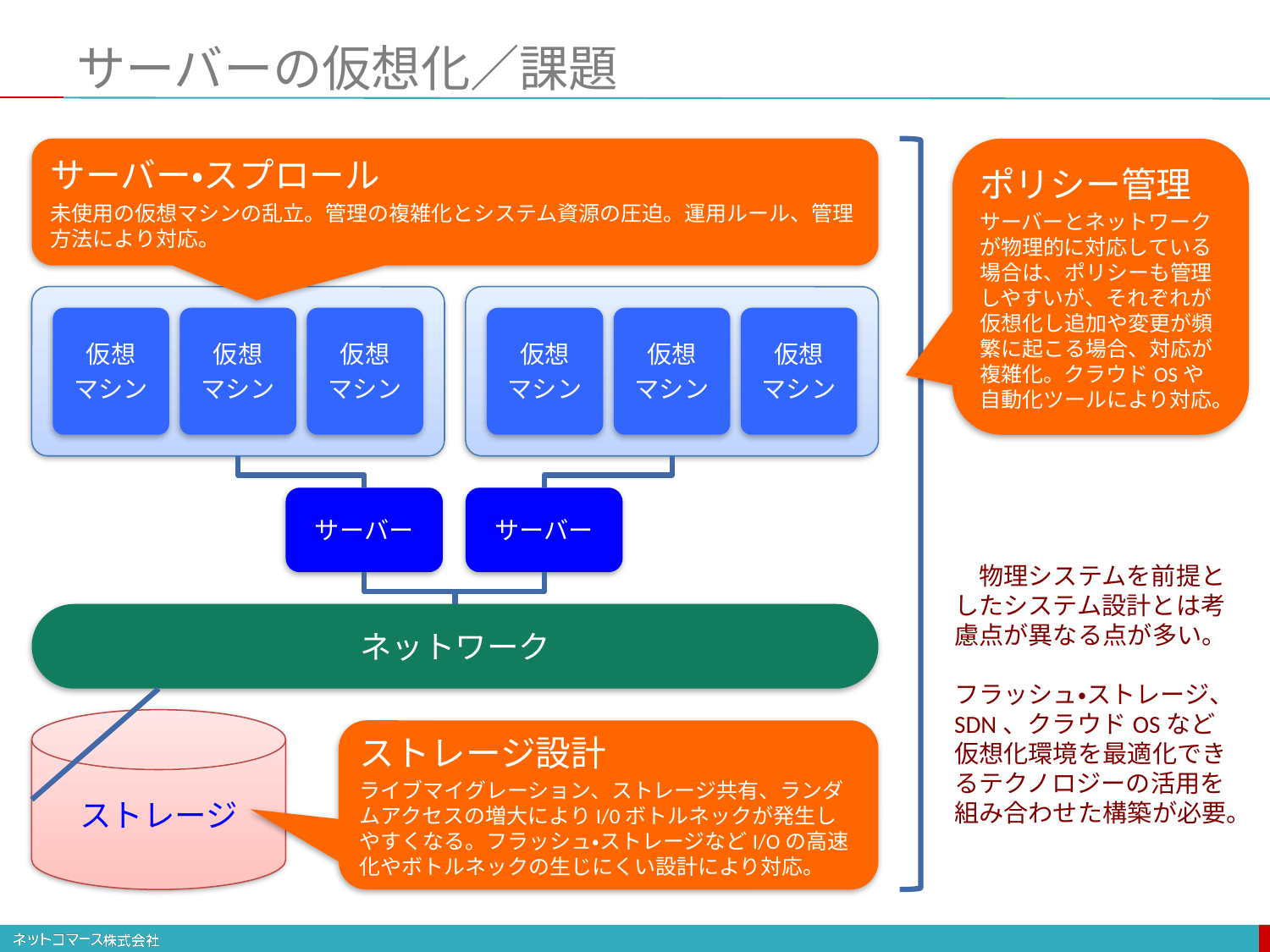

# サーバーの仮想化／課題
サーバー・スプロール
未使用の仮想マシンの乱立。管理の複雑化とシステム資源の圧迫。運用ルール、管理方法により対応。

ポリシー管理
サーバーとネットワークが物理的に対応している場合は、ポリシーも管理しやすいが、それぞれが仮想化し追加や変更が頻繁に起こる場合、対応が複雑化。クラウドOSや自動化ツールにより対応。

仮想
マシン
仮想
マシン
仮想
マシン
仮想
マシン
仮想
マシン
仮想
マシン
サーバー
サーバー
　物理システムを前提としたシステム設計とは考慮点が異なる点が多い。

フラッシュ・ストレージ、SDN、クラウドOSなど仮想化環境を最適化できるテクノロジーの活用を組み合わせた構築が必要。
ネットワーク
ストレージ
ストレージ設計
ライブマイグレーション、ストレージ共有、ランダムアクセスの増大によりI/0ボトルネックが発生しやすくなる。フラッシュ・ストレージなどI/Oの高速化やボトルネックの生じにくい設計により対応。